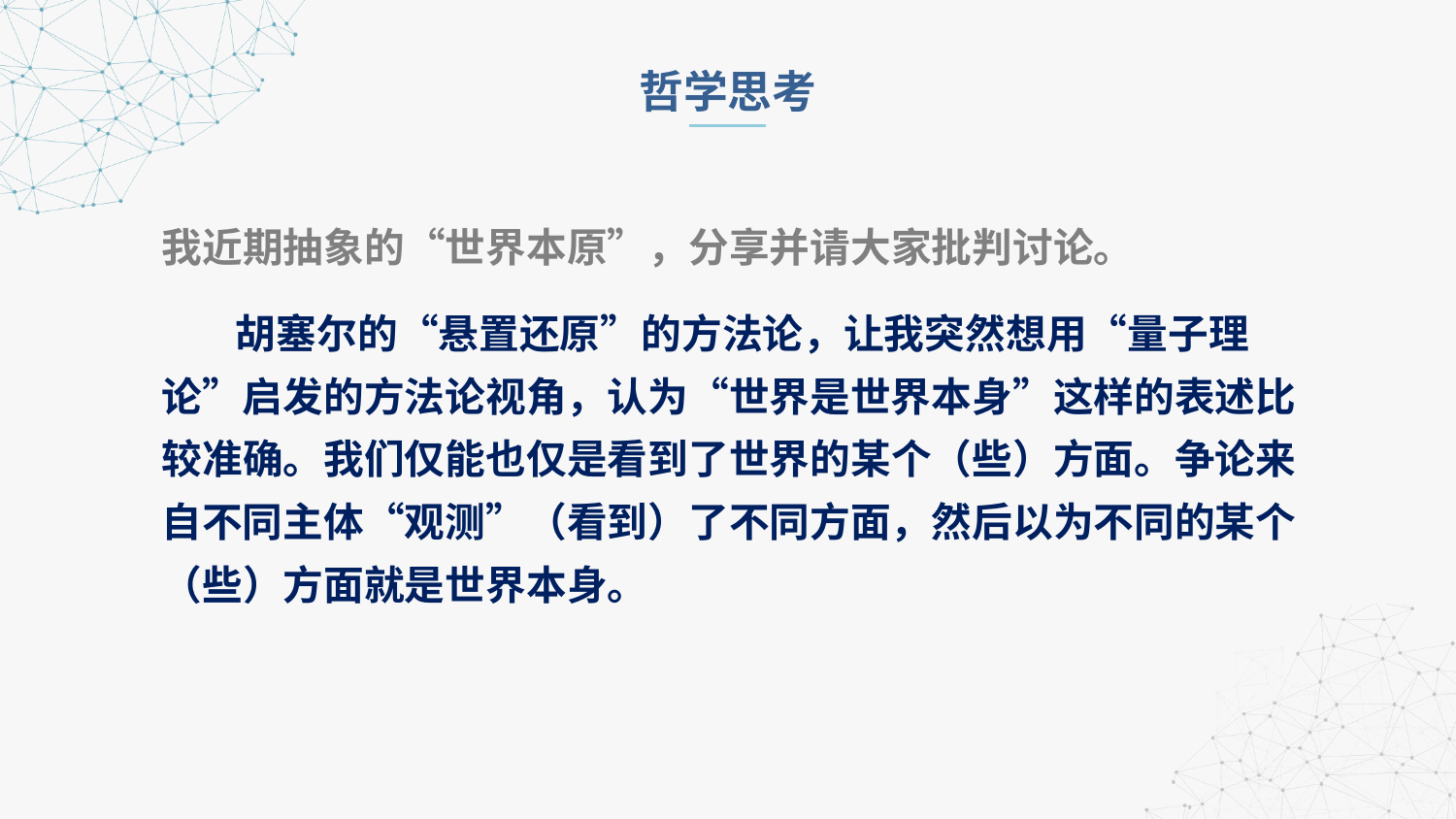

哲学思考
我近期抽象的“世界本原”，分享并请大家批判讨论。
       胡塞尔的“悬置还原”的方法论，让我突然想用“量子理论”启发的方法论视角，认为“世界是世界本身”这样的表述比较准确。我们仅能也仅是看到了世界的某个（些）方面。争论来自不同主体“观测”（看到）了不同方面，然后以为不同的某个（些）方面就是世界本身。